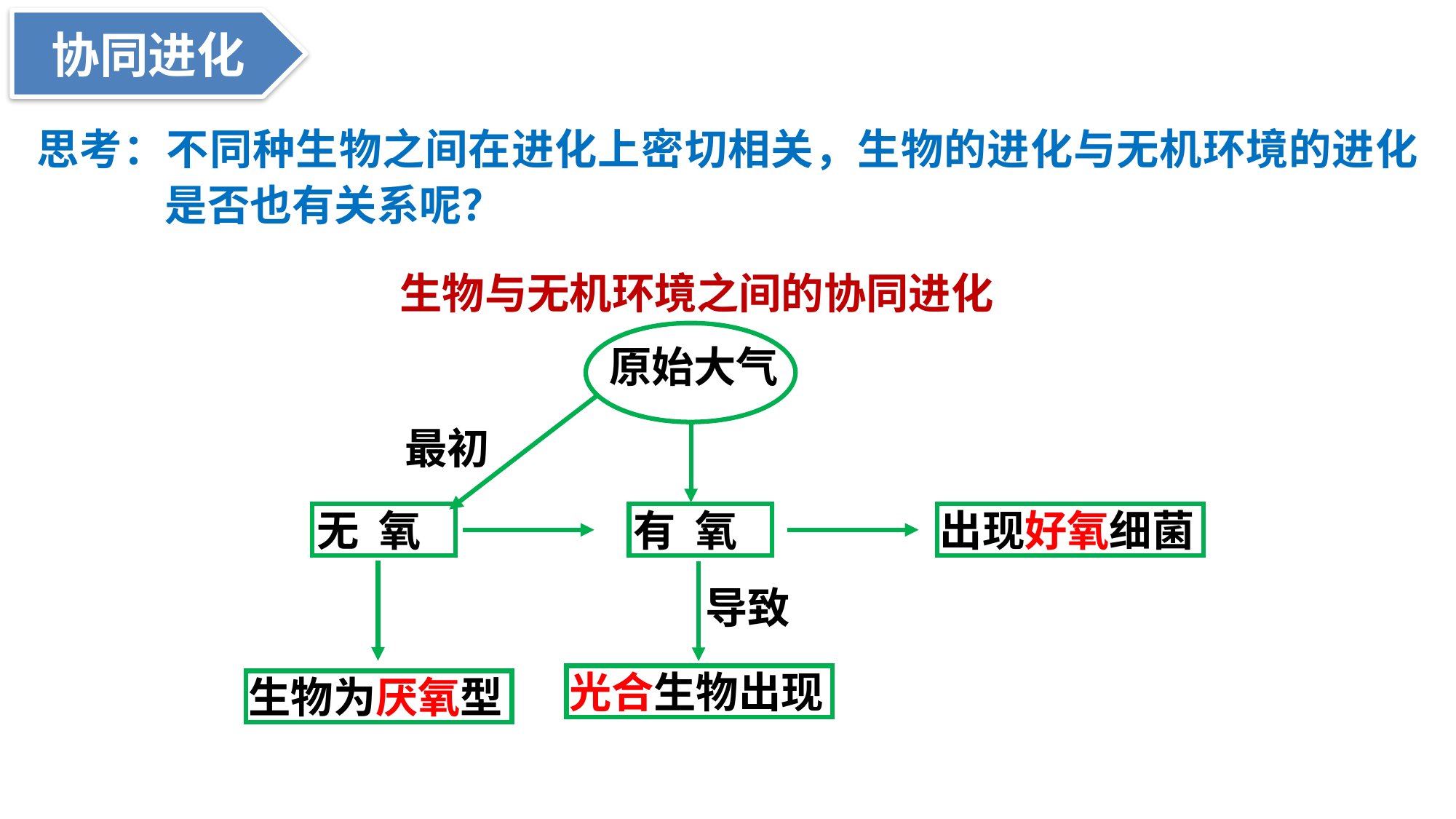

协同进化
思考：不同种生物之间在进化上密切相关，生物的进化与无机环境的进化是否也有关系呢？
生物与无机环境之间的协同进化

原始大气
最初
无  氧
有  氧
出现好氧细菌

导致
光合生物出现
生物为厌氧型